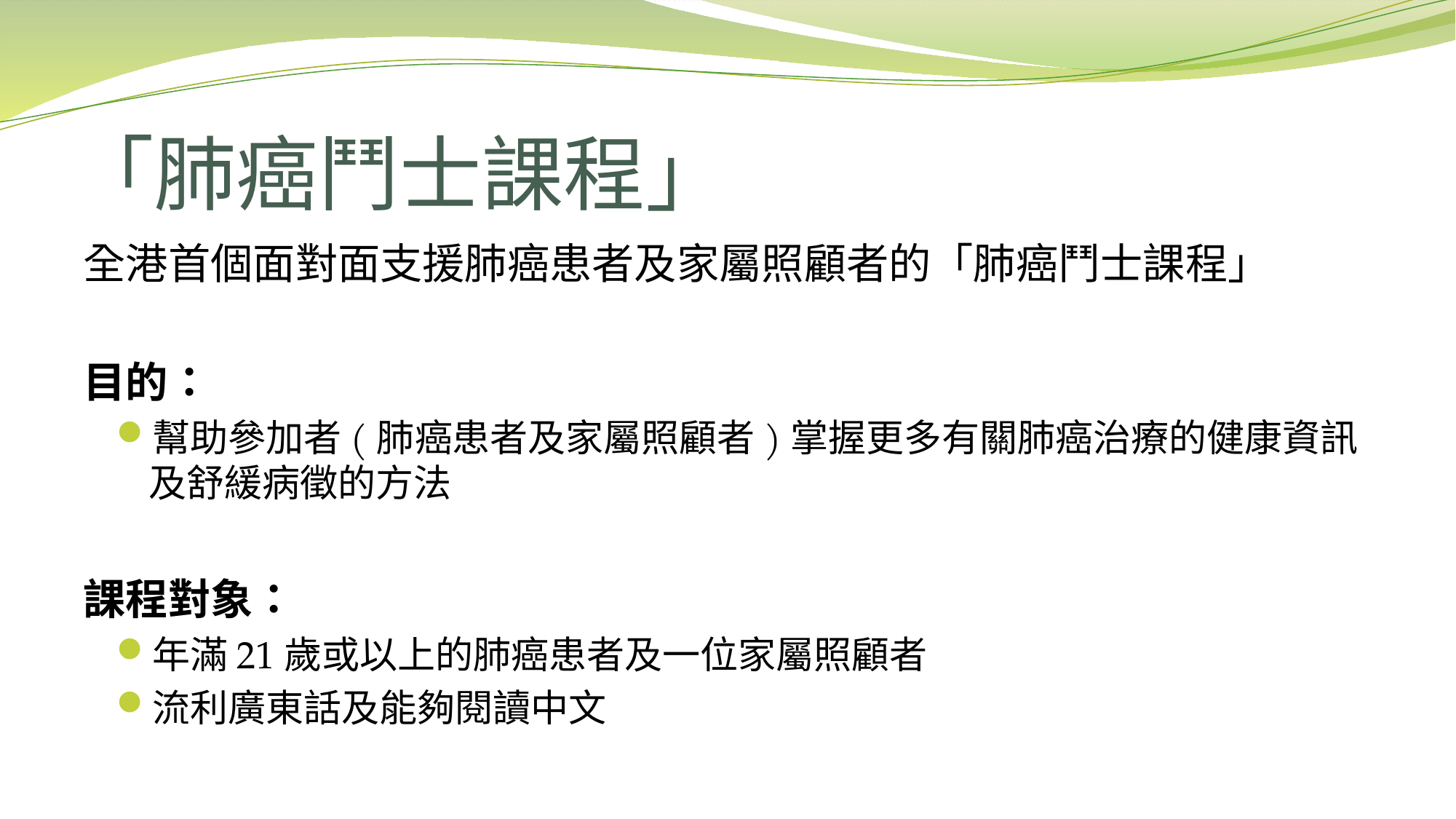

# 「肺癌鬥士課程」
全港首個面對面支援肺癌患者及家屬照顧者的「肺癌鬥士課程」

目的：
幫助參加者(肺癌患者及家屬照顧者)掌握更多有關肺癌治療的健康資訊及舒緩病徵的方法

課程對象：
年滿21歲或以上的肺癌患者及一位家屬照顧者
流利廣東話及能夠閱讀中文